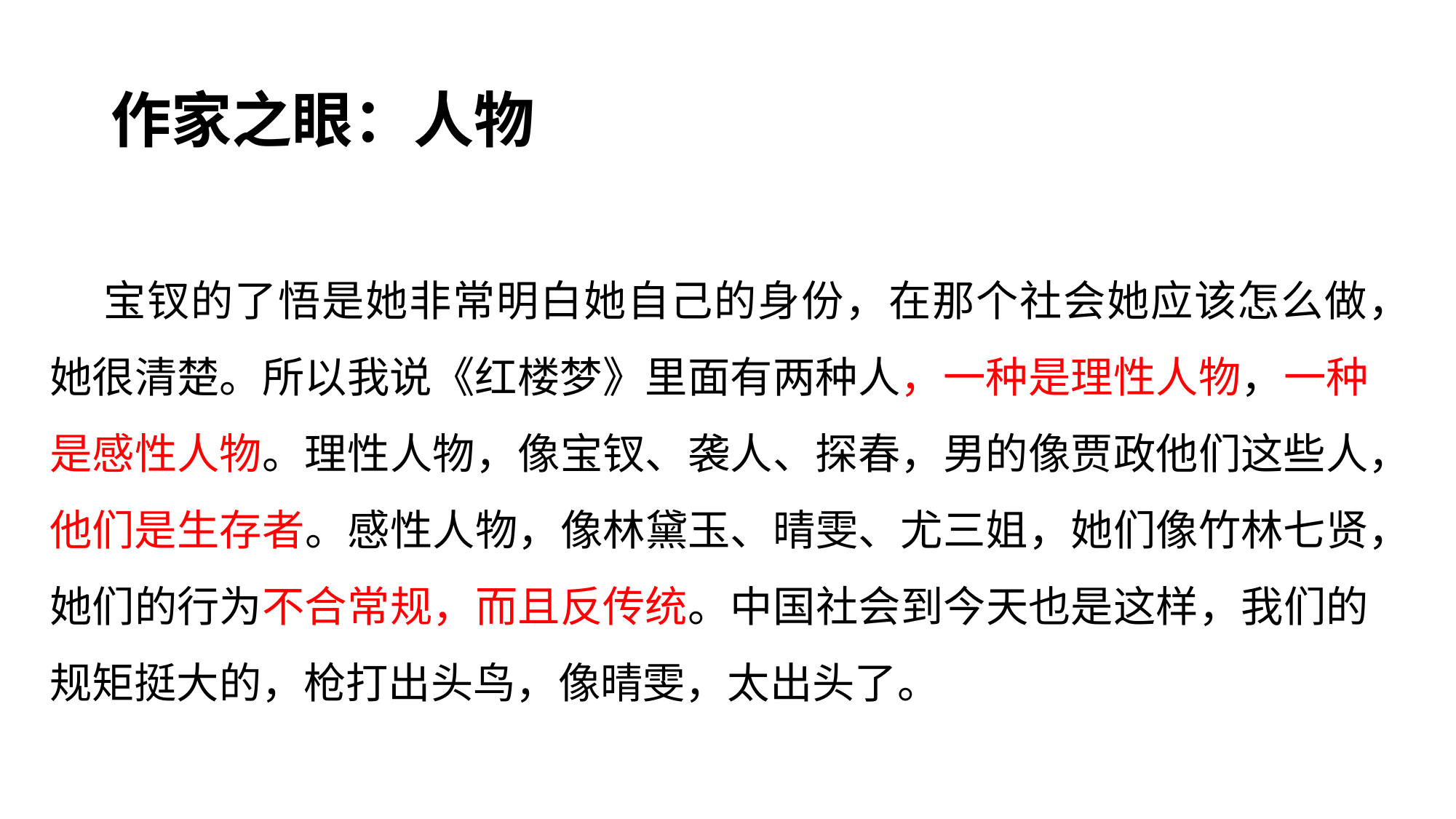

作家之眼：人物
    宝钗的了悟是她非常明白她自己的身份，在那个社会她应该怎么做，她很清楚。所以我说《红楼梦》里面有两种人，一种是理性人物，一种是感性人物。理性人物，像宝钗、袭人、探春，男的像贾政他们这些人，他们是生存者。感性人物，像林黛玉、晴雯、尤三姐，她们像竹林七贤，她们的行为不合常规，而且反传统。中国社会到今天也是这样，我们的规矩挺大的，枪打出头鸟，像晴雯，太出头了。